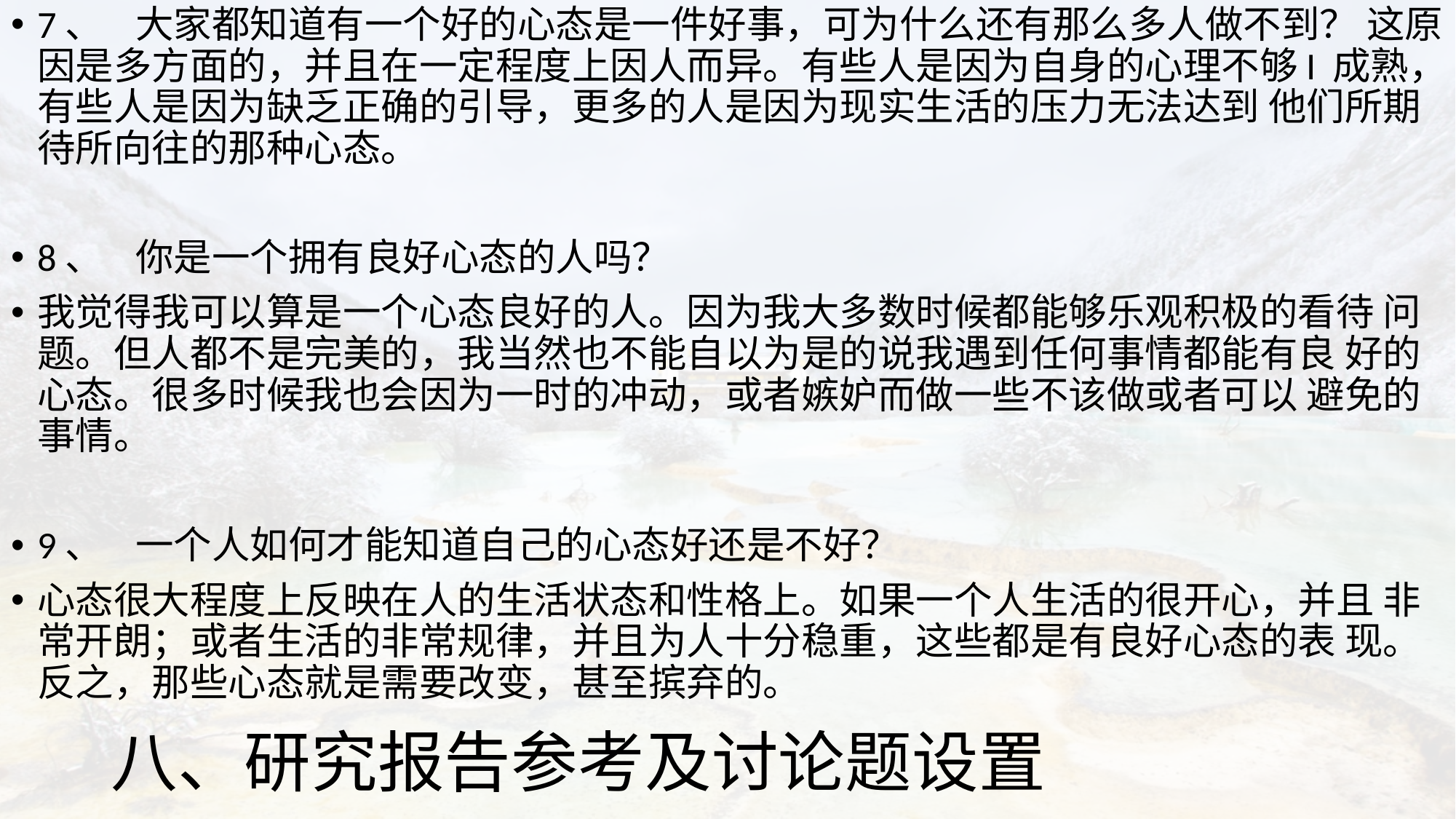

7、	大家都知道有一个好的心态是一件好事，可为什么还有那么多人做不到？ 这原因是多方面的，并且在一定程度上因人而异。有些人是因为自身的心理不够I 成熟，有些人是因为缺乏正确的引导，更多的人是因为现实生活的压力无法达到 他们所期待所向往的那种心态。

8、	你是一个拥有良好心态的人吗？
我觉得我可以算是一个心态良好的人。因为我大多数时候都能够乐观积极的看待 问题。但人都不是完美的，我当然也不能自以为是的说我遇到任何事情都能有良 好的心态。很多时候我也会因为一时的冲动，或者嫉妒而做一些不该做或者可以 避免的事情。

9、	一个人如何才能知道自己的心态好还是不好？
心态很大程度上反映在人的生活状态和性格上。如果一个人生活的很开心，并且 非常开朗；或者生活的非常规律，并且为人十分稳重，这些都是有良好心态的表 现。反之，那些心态就是需要改变，甚至摈弃的。
# 八、研究报告参考及讨论题设置